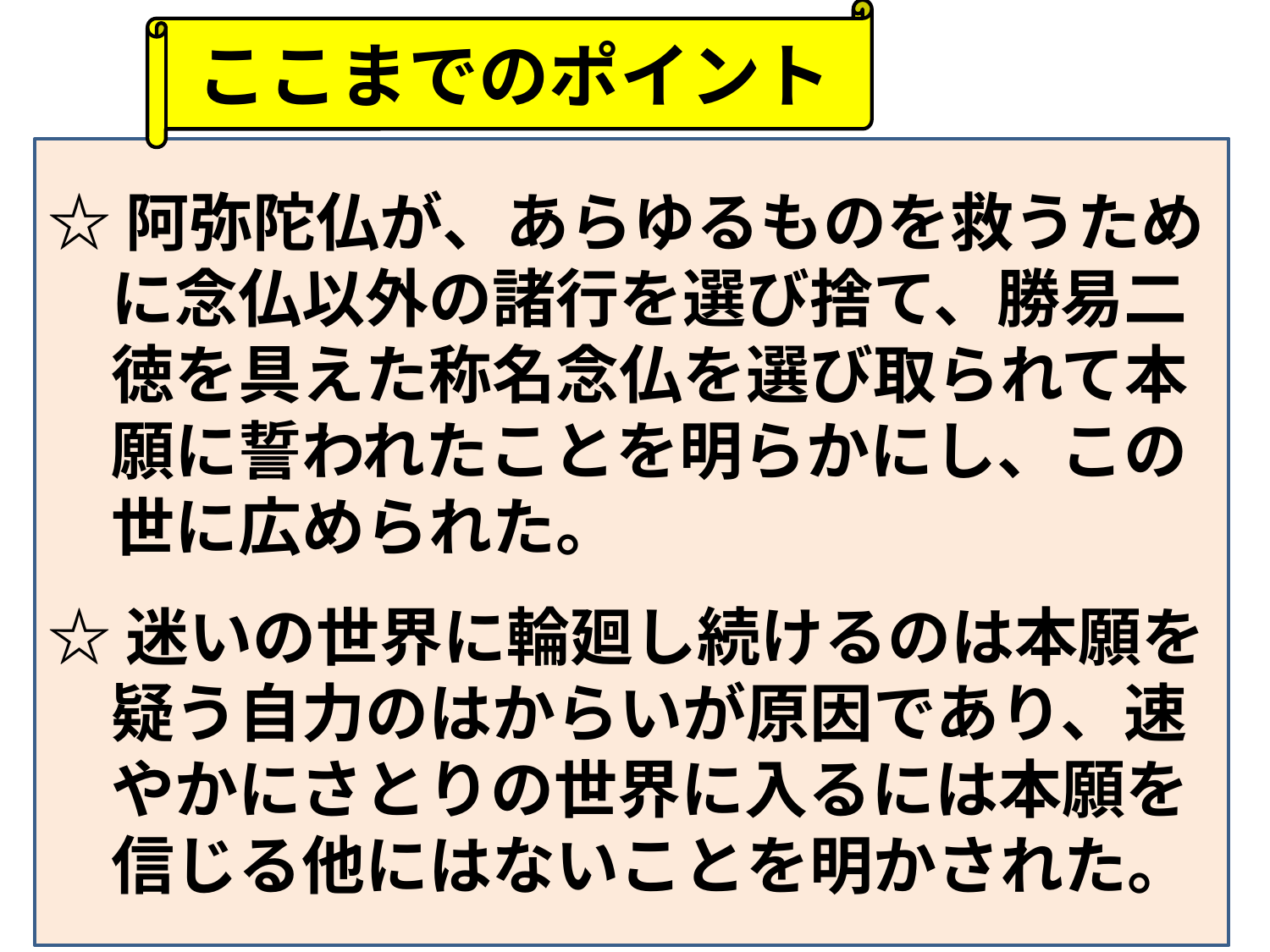

ここまでのポイント
☆阿弥陀仏が、あらゆるものを救うため
　に念仏以外の諸行を選び捨て、勝易二
　徳を具えた称名念仏を選び取られて本
　願に誓われたことを明らかにし、この
　世に広められた。

☆迷いの世界に輪廻し続けるのは本願を
　疑う自力のはからいが原因であり、速
　やかにさとりの世界に入るには本願を
　信じる他にはないことを明かされた。